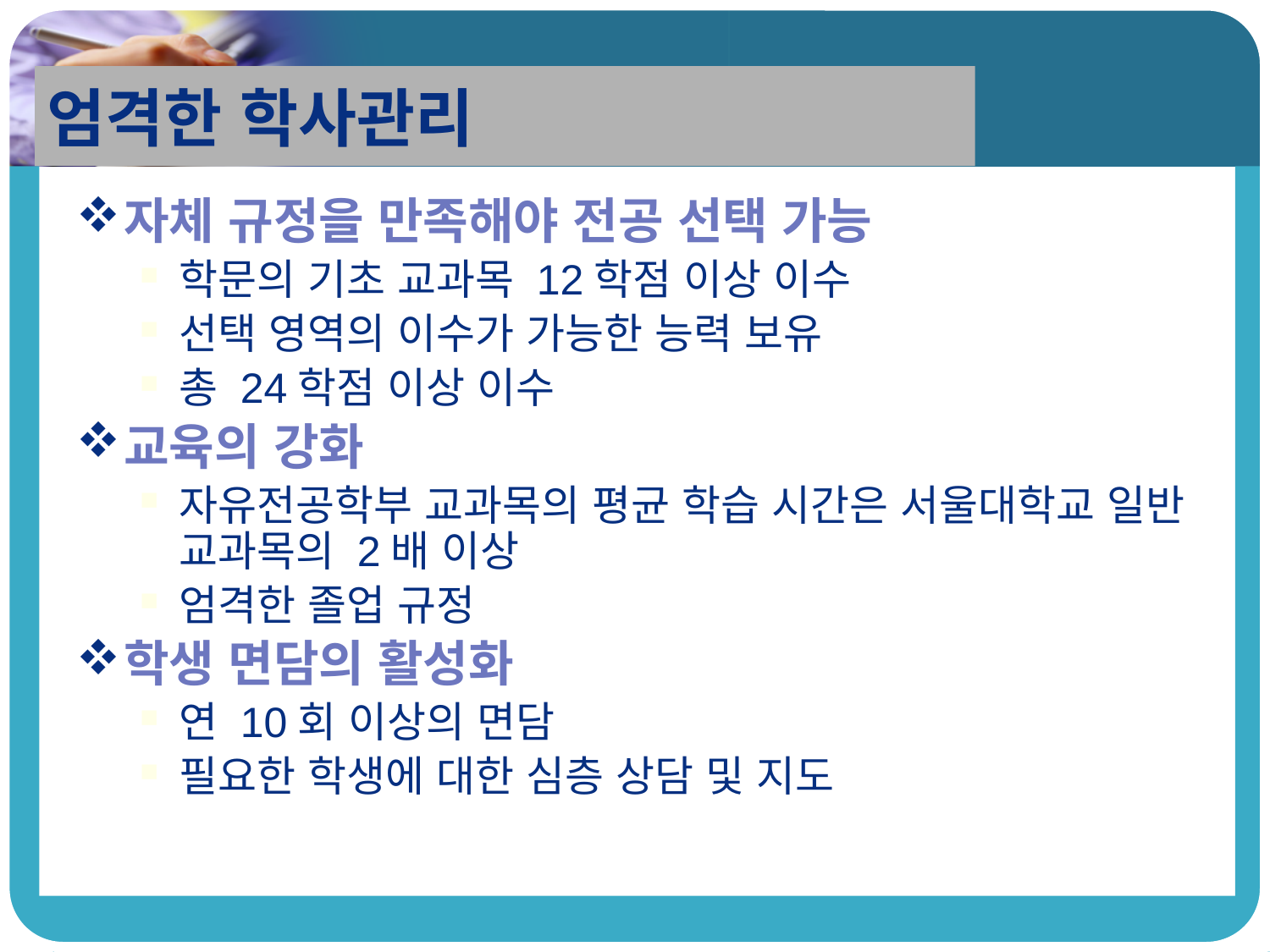

엄격한 학사관리
자체 규정을 만족해야 전공 선택 가능
학문의 기초 교과목 12학점 이상 이수
선택 영역의 이수가 가능한 능력 보유
총 24학점 이상 이수
교육의 강화
자유전공학부 교과목의 평균 학습 시간은 서울대학교 일반 교과목의 2배 이상
엄격한 졸업 규정
학생 면담의 활성화
연 10회 이상의 면담
필요한 학생에 대한 심층 상담 및 지도